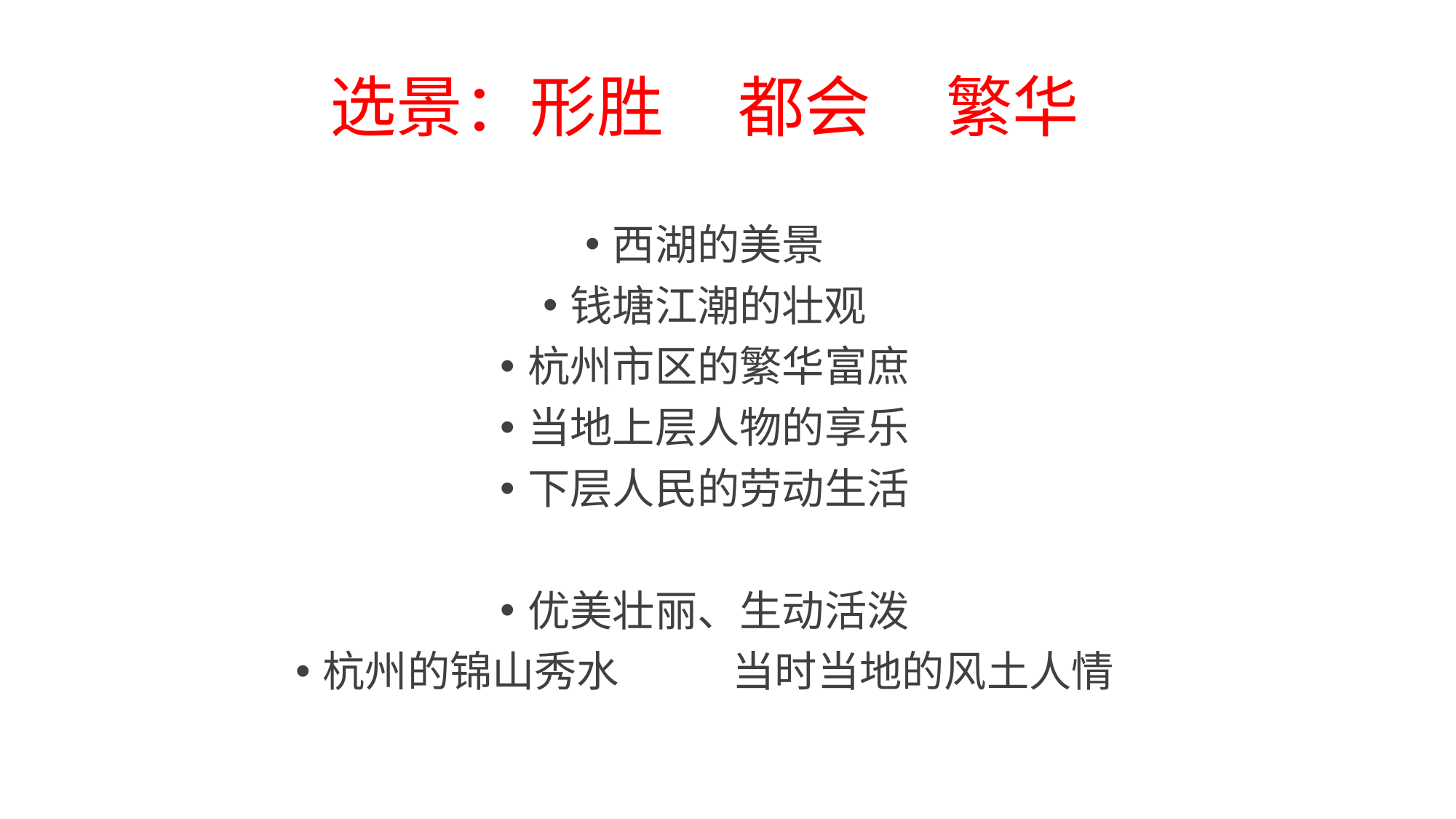

# 选景：形胜     都会     繁华
西湖的美景
钱塘江潮的壮观
杭州市区的繁华富庶
当地上层人物的享乐
下层人民的劳动生活

优美壮丽、生动活泼
杭州的锦山秀水            当时当地的风土人情